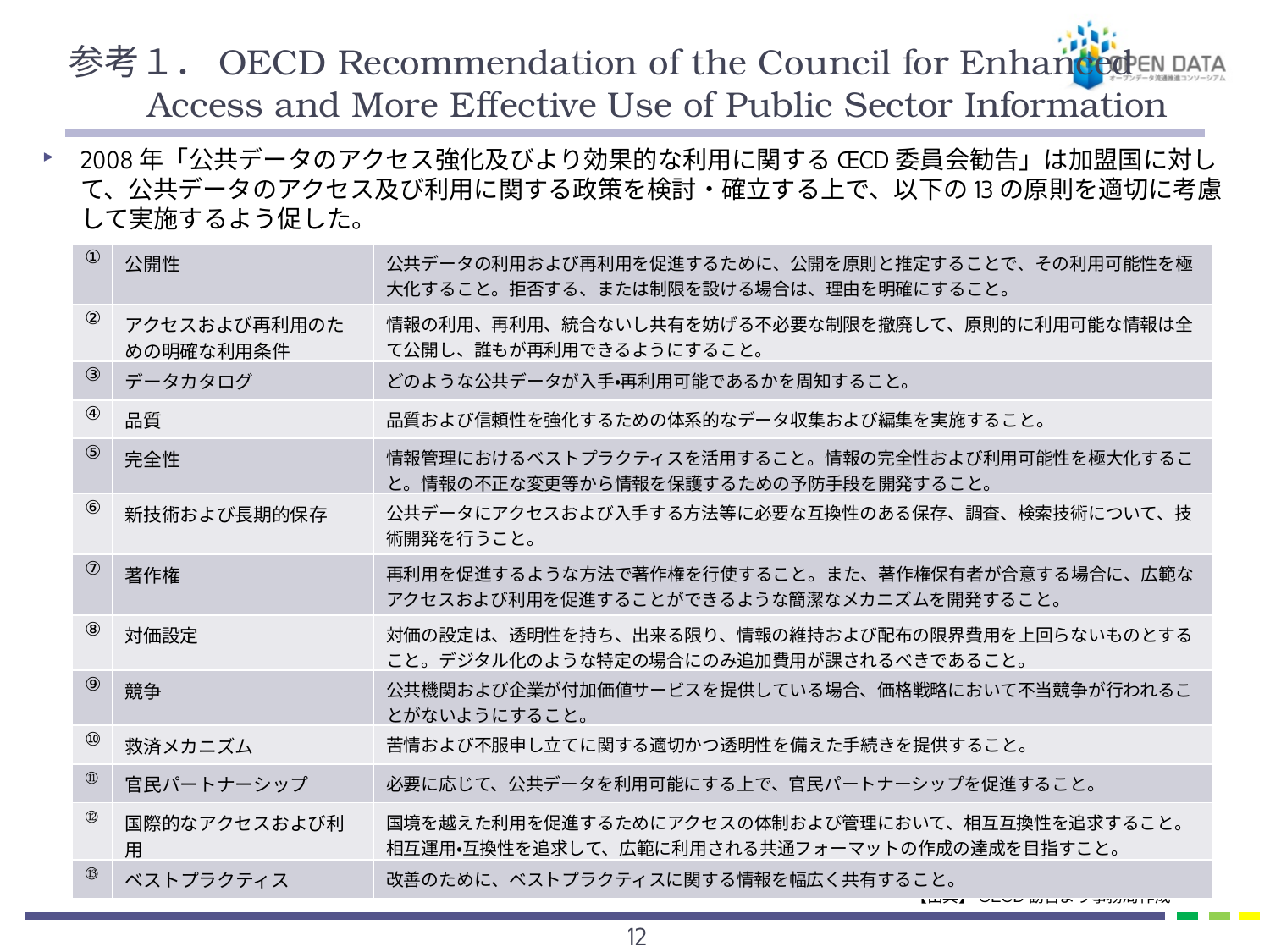

# 参考１．OECD Recommendation of the Council for Enhanced 　　Access and More Effective Use of Public Sector Information
2008年「公共データのアクセス強化及びより効果的な利用に関するOECD委員会勧告」は加盟国に対して、公共データのアクセス及び利用に関する政策を検討・確立する上で、以下の13の原則を適切に考慮して実施するよう促した。

| ① | 公開性 | 公共データの利用および再利用を促進するために、公開を原則と推定することで、その利用可能性を極大化すること。拒否する、または制限を設ける場合は、理由を明確にすること。 |
| --- | --- | --- |
| ② | アクセスおよび再利用のための明確な利用条件 | 情報の利用、再利用、統合ないし共有を妨げる不必要な制限を撤廃して、原則的に利用可能な情報は全て公開し、誰もが再利用できるようにすること。 |
| ③ | データカタログ | どのような公共データが入手・再利用可能であるかを周知すること。 |
| ④ | 品質 | 品質および信頼性を強化するための体系的なデータ収集および編集を実施すること。 |
| ⑤ | 完全性 | 情報管理におけるベストプラクティスを活用すること。情報の完全性および利用可能性を極大化すること。情報の不正な変更等から情報を保護するための予防手段を開発すること。 |
| ⑥ | 新技術および長期的保存 | 公共データにアクセスおよび入手する方法等に必要な互換性のある保存、調査、検索技術について、技術開発を行うこと。 |
| ⑦ | 著作権 | 再利用を促進するような方法で著作権を行使すること。また、著作権保有者が合意する場合に、広範なアクセスおよび利用を促進することができるような簡潔なメカニズムを開発すること。 |
| ⑧ | 対価設定 | 対価の設定は、透明性を持ち、出来る限り、情報の維持および配布の限界費用を上回らないものとすること。デジタル化のような特定の場合にのみ追加費用が課されるべきであること。 |
| ⑨ | 競争 | 公共機関および企業が付加価値サービスを提供している場合、価格戦略において不当競争が行われることがないようにすること。 |
| ⑩ | 救済メカニズム | 苦情および不服申し立てに関する適切かつ透明性を備えた手続きを提供すること。 |
| ⑪ | 官民パートナーシップ | 必要に応じて、公共データを利用可能にする上で、官民パートナーシップを促進すること。 |
| ⑫ | 国際的なアクセスおよび利用 | 国境を越えた利用を促進するためにアクセスの体制および管理において、相互互換性を追求すること。相互運用・互換性を追求して、広範に利用される共通フォーマットの作成の達成を目指すこと。 |
| ⑬ | ベストプラクティス | 改善のために、ベストプラクティスに関する情報を幅広く共有すること。 |
【出典】OECD勧告より事務局作成
12